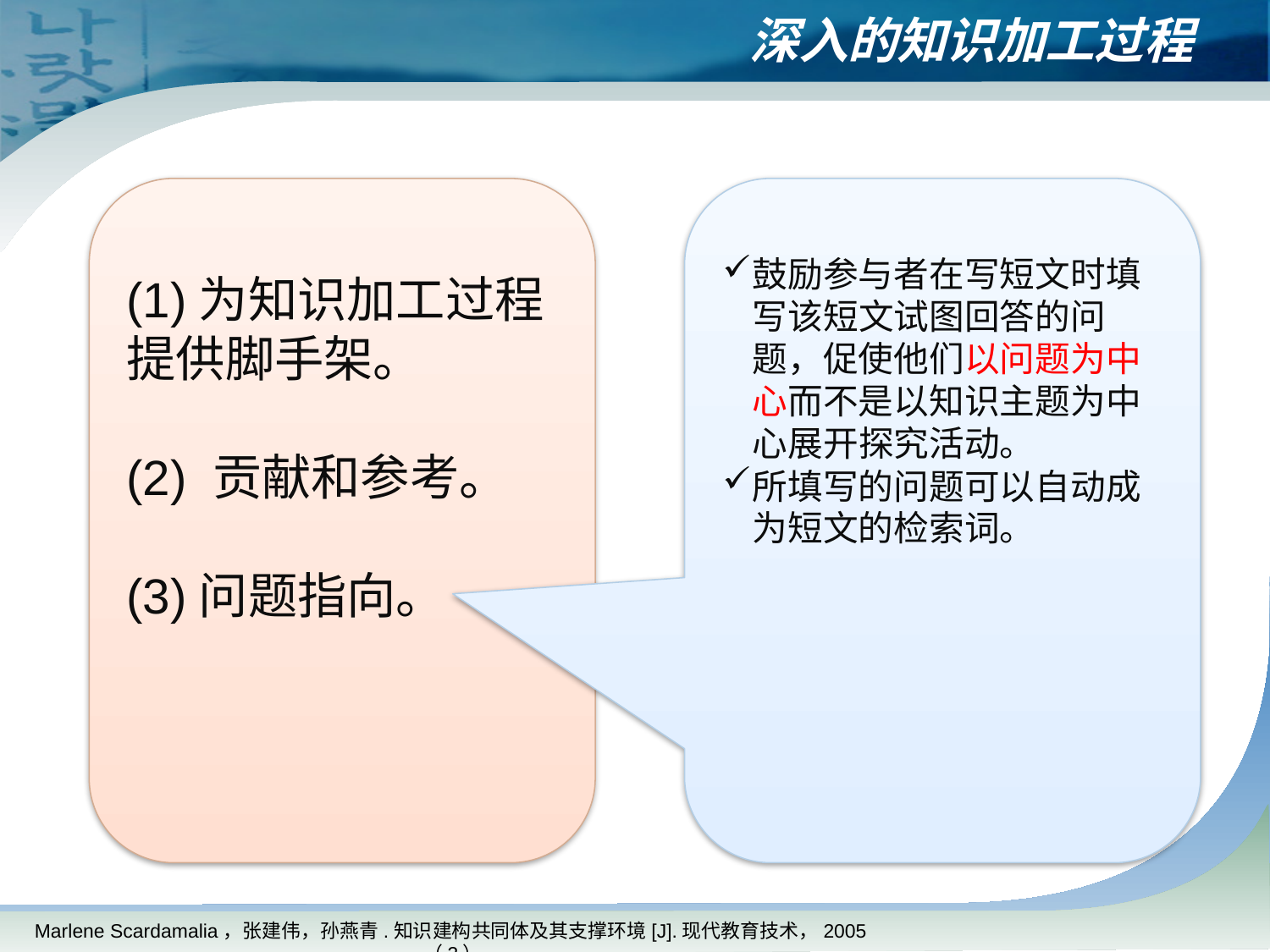

# 深入的知识加工过程

(1)为知识加工过程提供脚手架。

(2) 贡献和参考。

(3)问题指向。

鼓励参与者在写短文时填写该短文试图回答的问题，促使他们以问题为中心而不是以知识主题为中心展开探究活动。
所填写的问题可以自动成为短文的检索词。
Marlene Scardamalia，张建伟，孙燕青.知识建构共同体及其支撑环境[J].现代教育技术，2005（3）